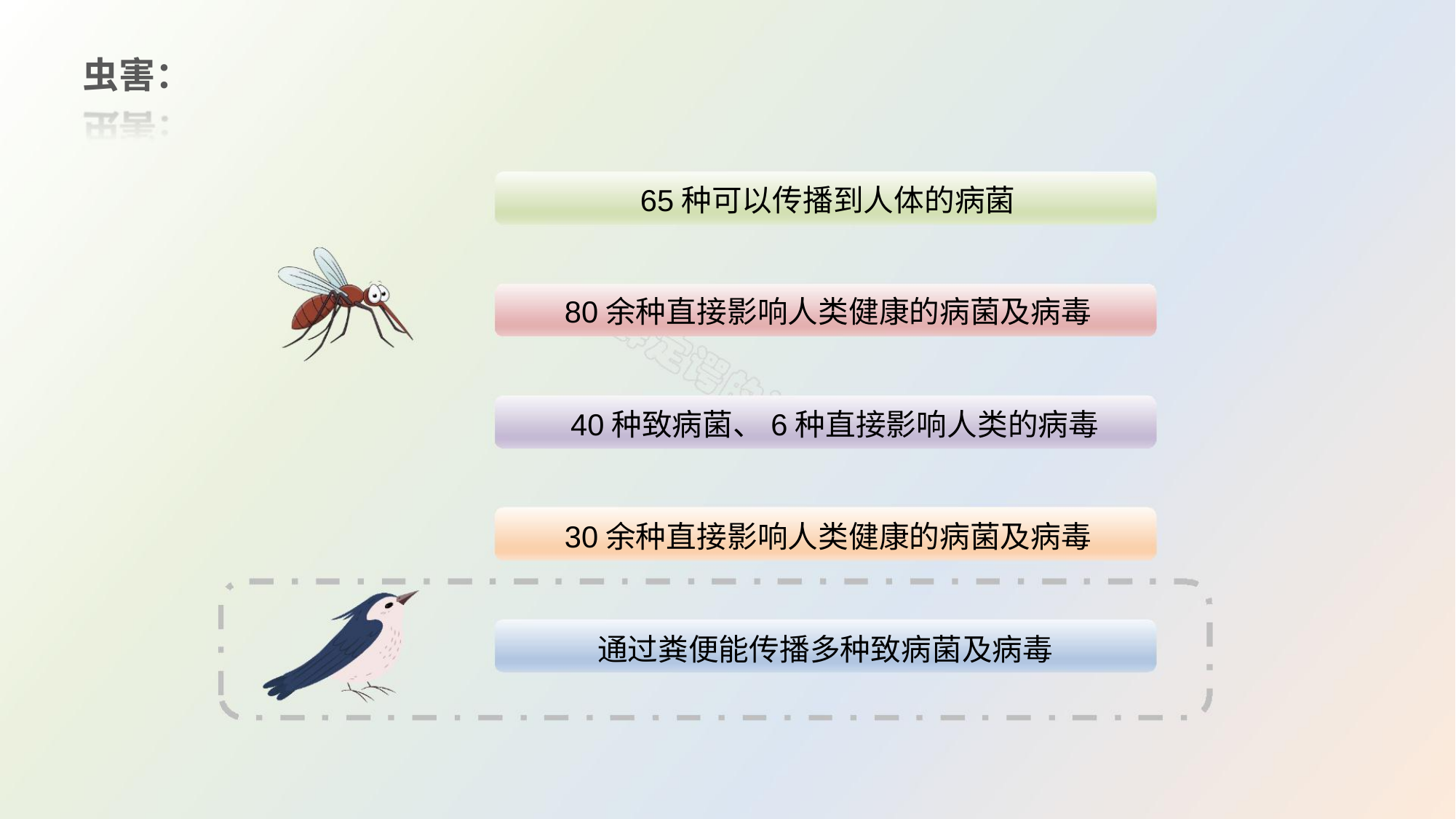

虫害：
65种可以传播到人体的病菌
80余种直接影响人类健康的病菌及病毒
40种致病菌、6种直接影响人类的病毒
30余种直接影响人类健康的病菌及病毒
通过粪便能传播多种致病菌及病毒